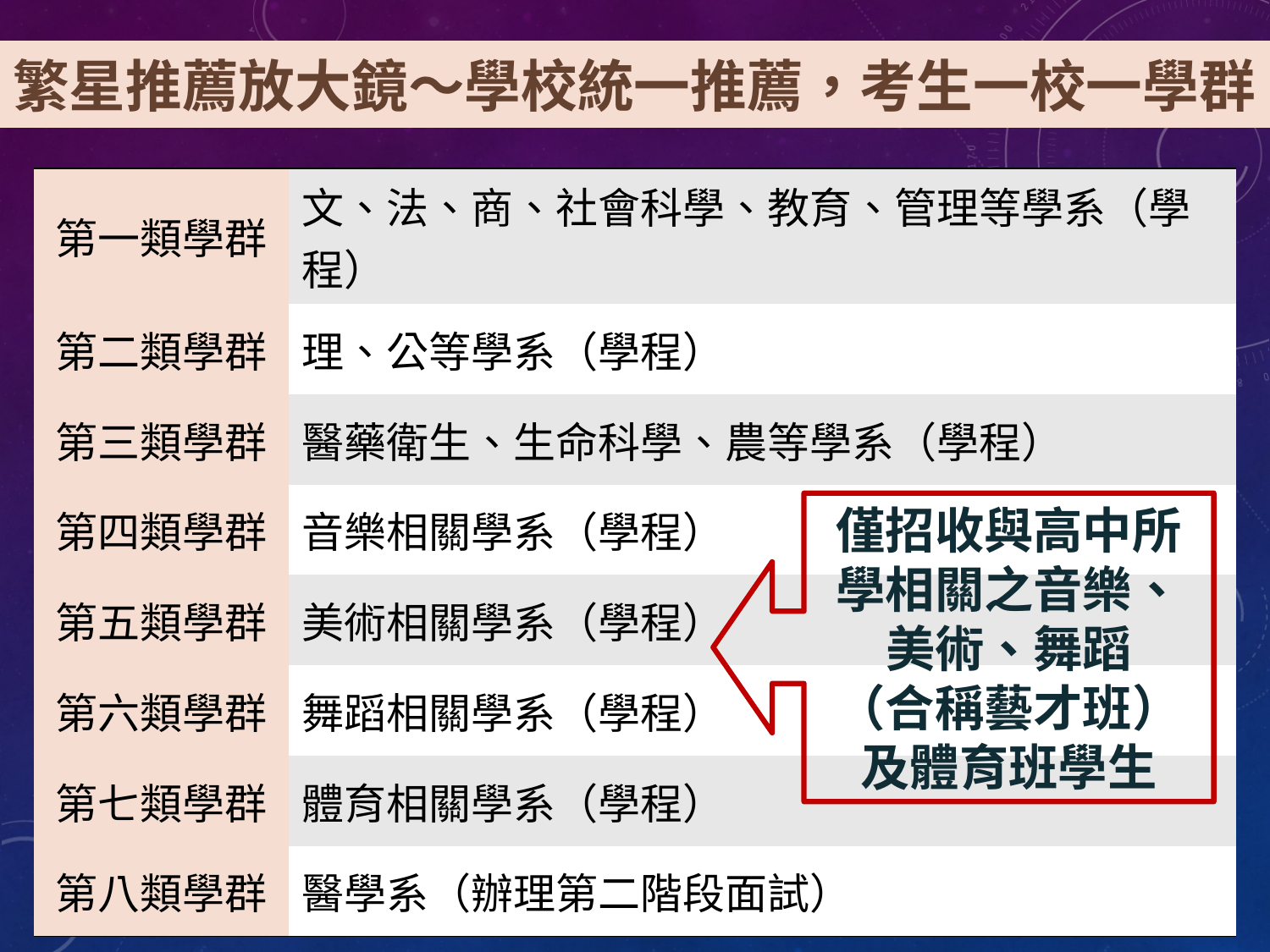

# 繁星推薦放大鏡～學校統一推薦，考生一校一學群
| 第一類學群 | 文、法、商、社會科學、教育、管理等學系（學程） |
| --- | --- |
| 第二類學群 | 理、公等學系（學程） |
| 第三類學群 | 醫藥衛生、生命科學、農等學系（學程） |
| 第四類學群 | 音樂相關學系（學程） |
| 第五類學群 | 美術相關學系（學程） |
| 第六類學群 | 舞蹈相關學系（學程） |
| 第七類學群 | 體育相關學系（學程） |
| 第八類學群 | 醫學系（辦理第二階段面試） |
僅招收與高中所學相關之音樂、美術、舞蹈
（合稱藝才班）及體育班學生